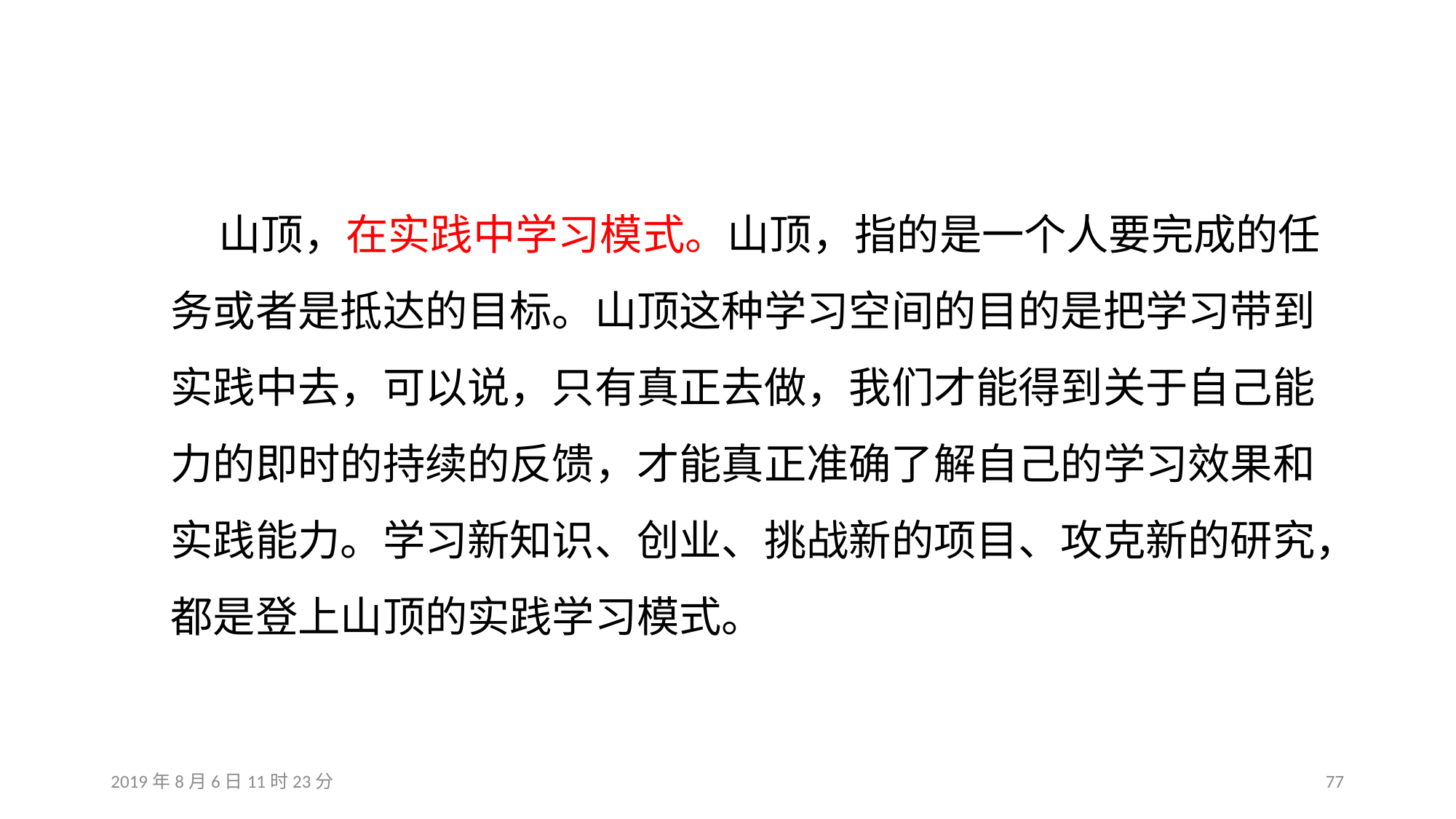

山顶，在实践中学习模式。山顶，指的是一个人要完成的任务或者是抵达的目标。山顶这种学习空间的目的是把学习带到实践中去，可以说，只有真正去做，我们才能得到关于自己能力的即时的持续的反馈，才能真正准确了解自己的学习效果和实践能力。学习新知识、创业、挑战新的项目、攻克新的研究，都是登上山顶的实践学习模式。
2019年8月6日11时23分

77